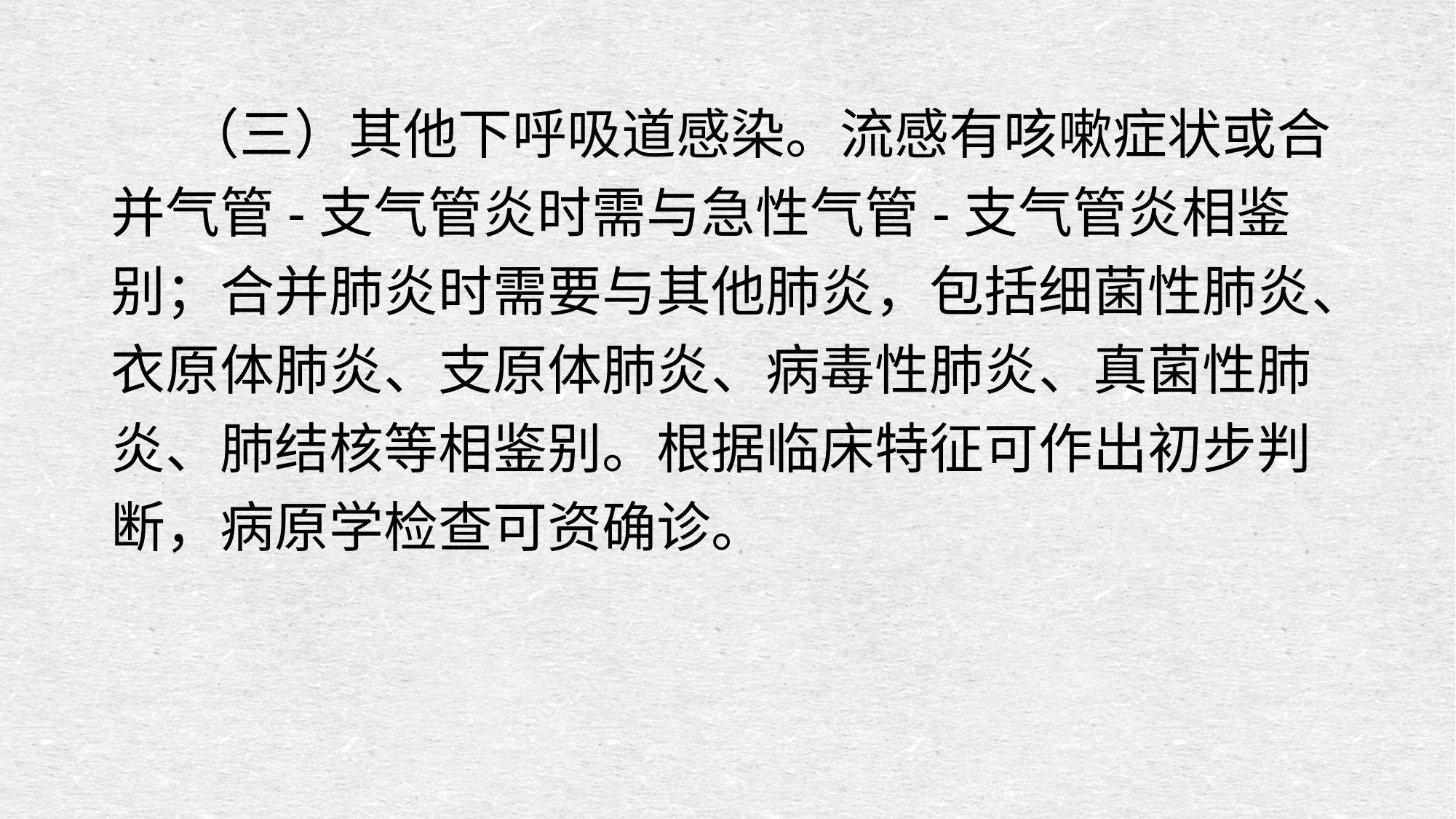

（三）其他下呼吸道感染。流感有咳嗽症状或合并气管-支气管炎时需与急性气管-支气管炎相鉴别；合并肺炎时需要与其他肺炎，包括细菌性肺炎、衣原体肺炎、支原体肺炎、病毒性肺炎、真菌性肺炎、肺结核等相鉴别。根据临床特征可作出初步判断，病原学检查可资确诊。